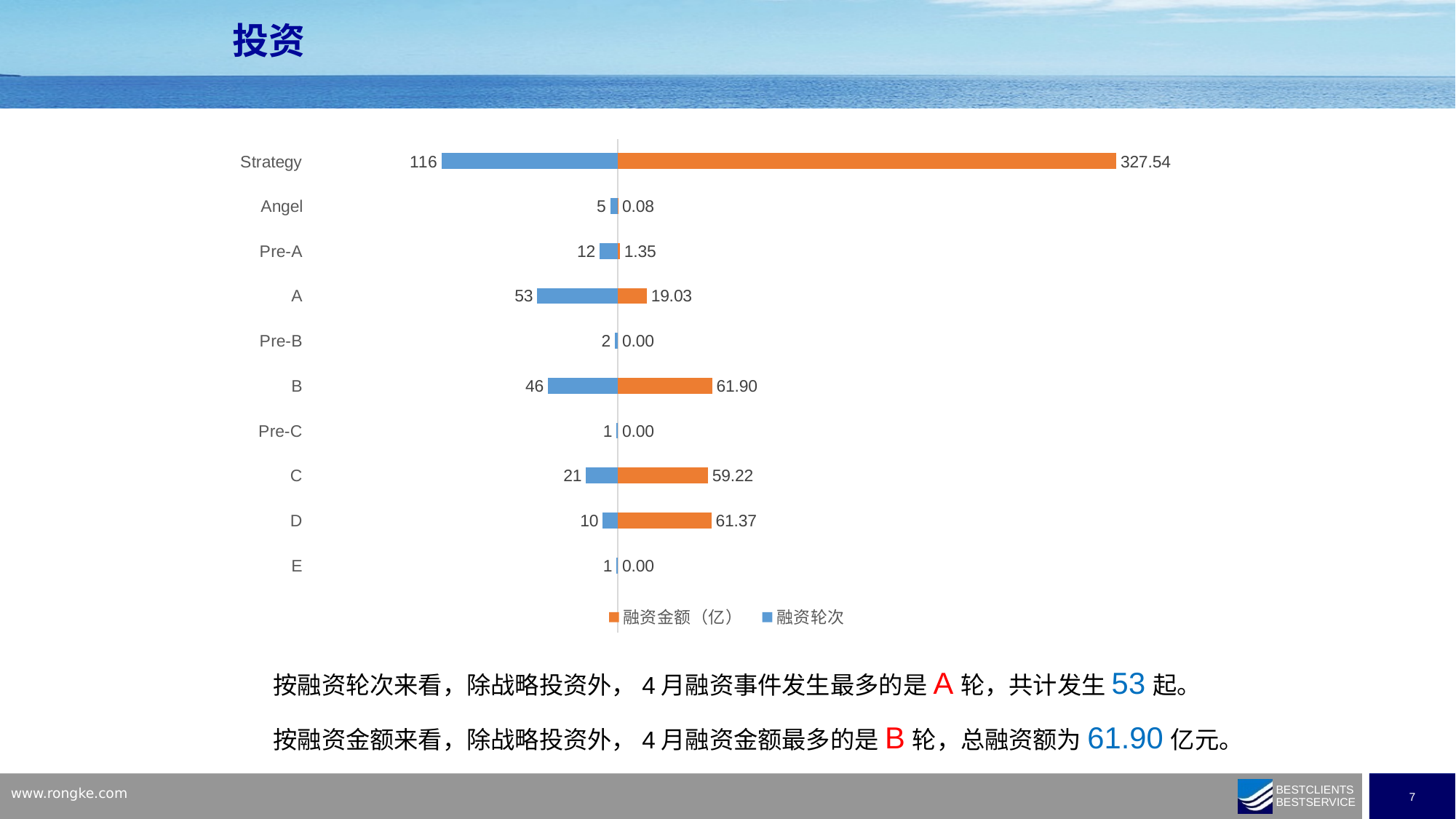

投资

### Chart

| Category | 融资轮次 | 融资金额（亿） |
|---|---|---|
| Strategy | -116.0 | 327.53571999999997 |
| Angel | -5.0 | 0.08 |
| Pre-A | -12.0 | 1.35 |
| A | -53.0 | 19.0254 |
| Pre-B | -2.0 | 0.0 |
| B | -46.0 | 61.9025 |
| Pre-C | -1.0 | 0.0 |
| C | -21.0 | 59.22 |
| D | -10.0 | 61.3725 |
| E | -1.0 | 0.0 |
按融资轮次来看，除战略投资外，4月融资事件发生最多的是A轮，共计发生53起。
按融资金额来看，除战略投资外，4月融资金额最多的是B轮，总融资额为61.90亿元。